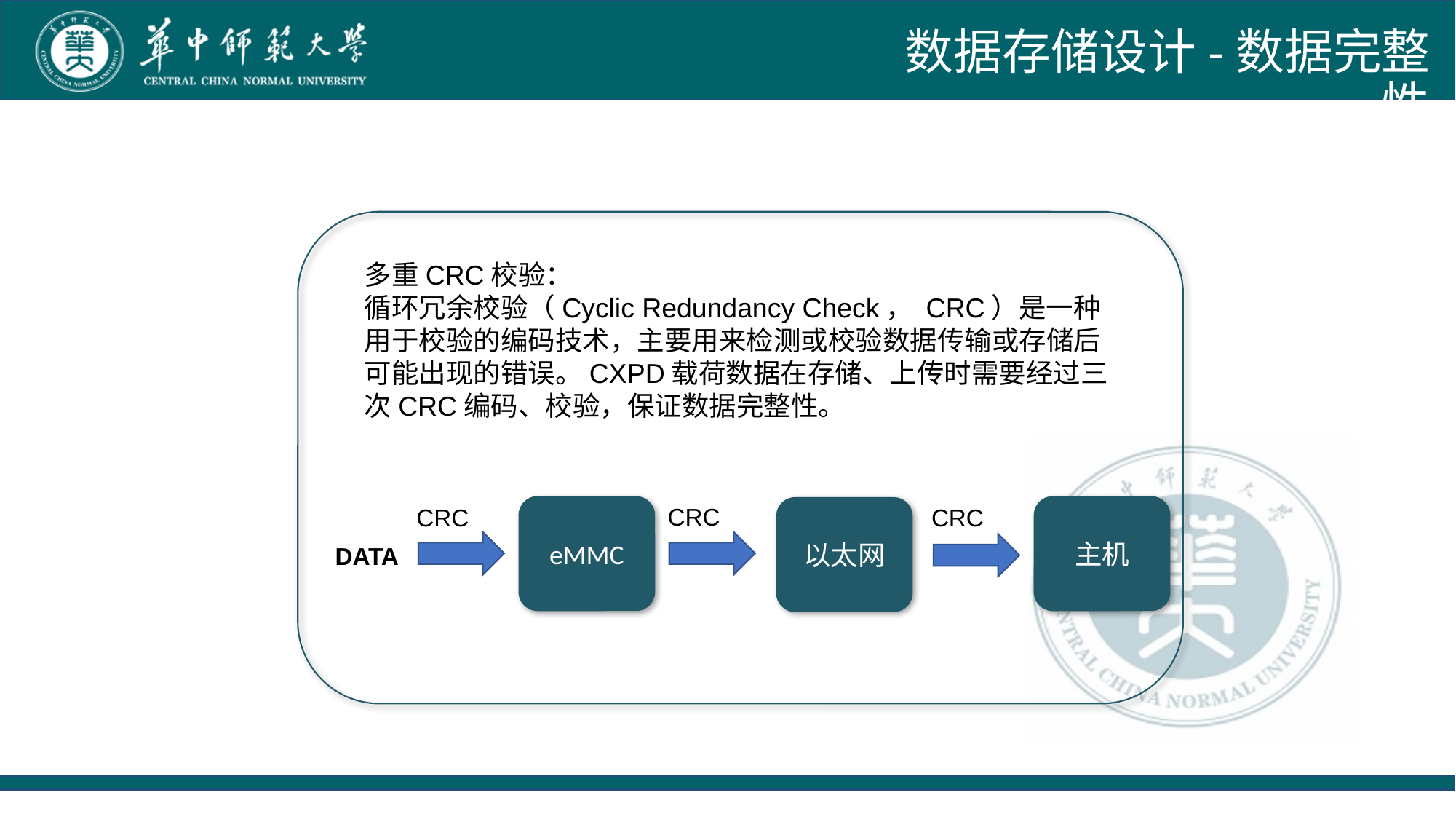

数据存储设计-数据完整性

多重CRC校验：
循环冗余校验（Cyclic Redundancy Check， CRC）是一种用于校验的编码技术，主要用来检测或校验数据传输或存储后可能出现的错误。CXPD载荷数据在存储、上传时需要经过三次CRC编码、校验，保证数据完整性。
eMMC
主机
以太网

DATA
CRC
CRC
CRC